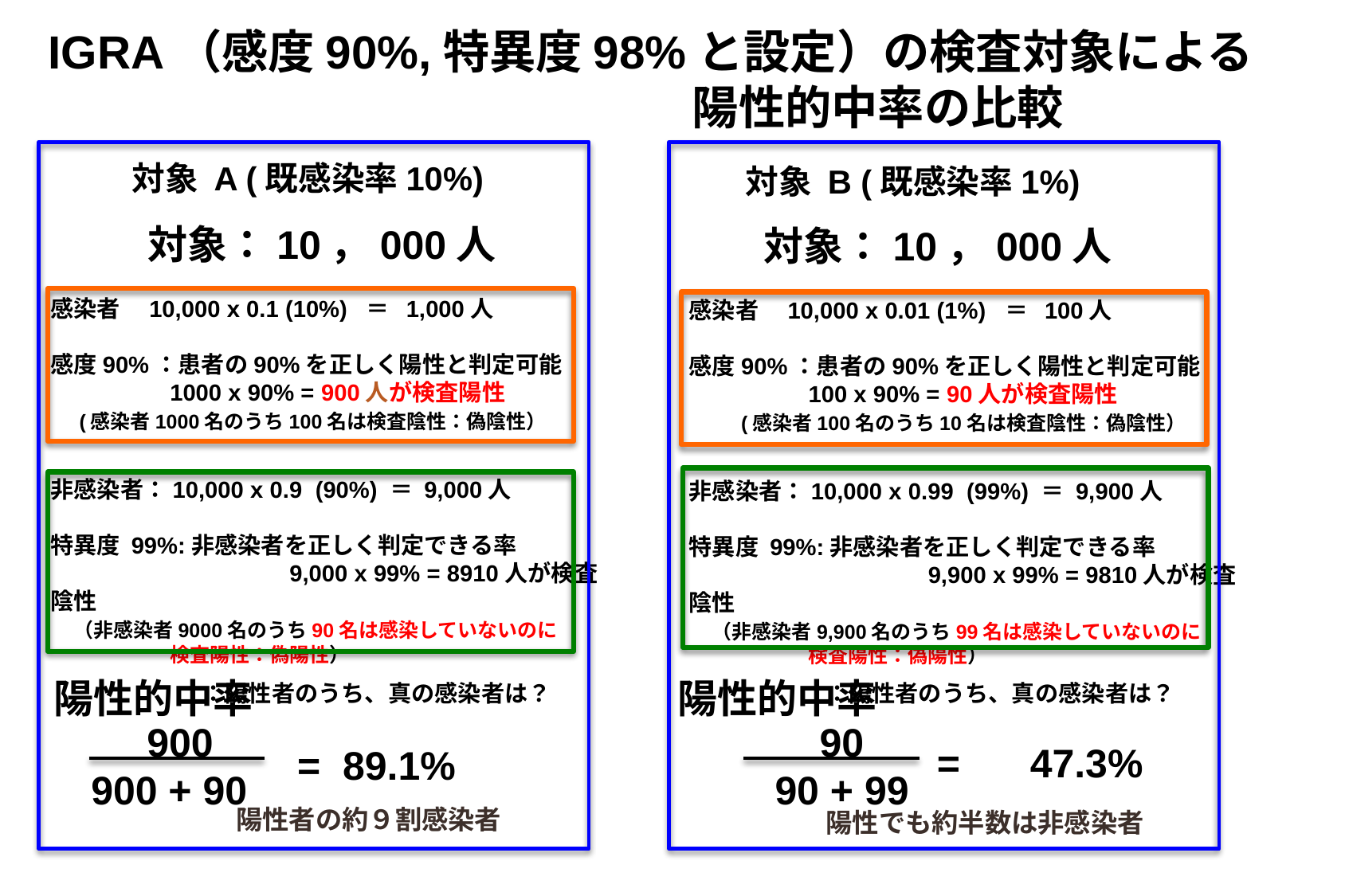

IGRA（感度90%,特異度98%と設定）の検査対象による
					　陽性的中率の比較

　対象 B (既感染率1%)
対象 A (既感染率10%)
対象：10，000人
対象：10，000人
感染者　10,000 x 0.1 (10%)  ＝  1,000人

感度90%：患者の90%を正しく陽性と判定可能
　	1000 x 90% = 900人が検査陽性
　(感染者1000名のうち100名は検査陰性：偽陰性）

感染者　10,000 x 0.01 (1%)  ＝  100人

感度90%：患者の90%を正しく陽性と判定可能
　	100 x 90% = 90人が検査陽性　　　　　　(感染者100名のうち10名は検査陰性：偽陰性）

非感染者：10,000 x 0.9  (90%) ＝ 9,000人

特異度 99%:非感染者を正しく判定できる率  　　		9,000 x 99% = 8910人が検査陰性
　（非感染者9000名のうち90名は感染していないのに	検査陽性：偽陽性）
非感染者：10,000 x 0.99  (99%) ＝ 9,900人

特異度 99%:非感染者を正しく判定できる率  　　		9,900 x 99% = 9810人が検査陰性
　（非感染者9,900名のうち99名は感染していないのに   	検査陽性：偽陽性）

陽性的中率
陽性的中率
：陽性者のうち、真の感染者は？
：陽性者のうち、真の感染者は？
     900
900 + 90
      90
  90 + 99
= 　47.3%
=  89.1%
陽性者の約９割感染者
陽性でも約半数は非感染者